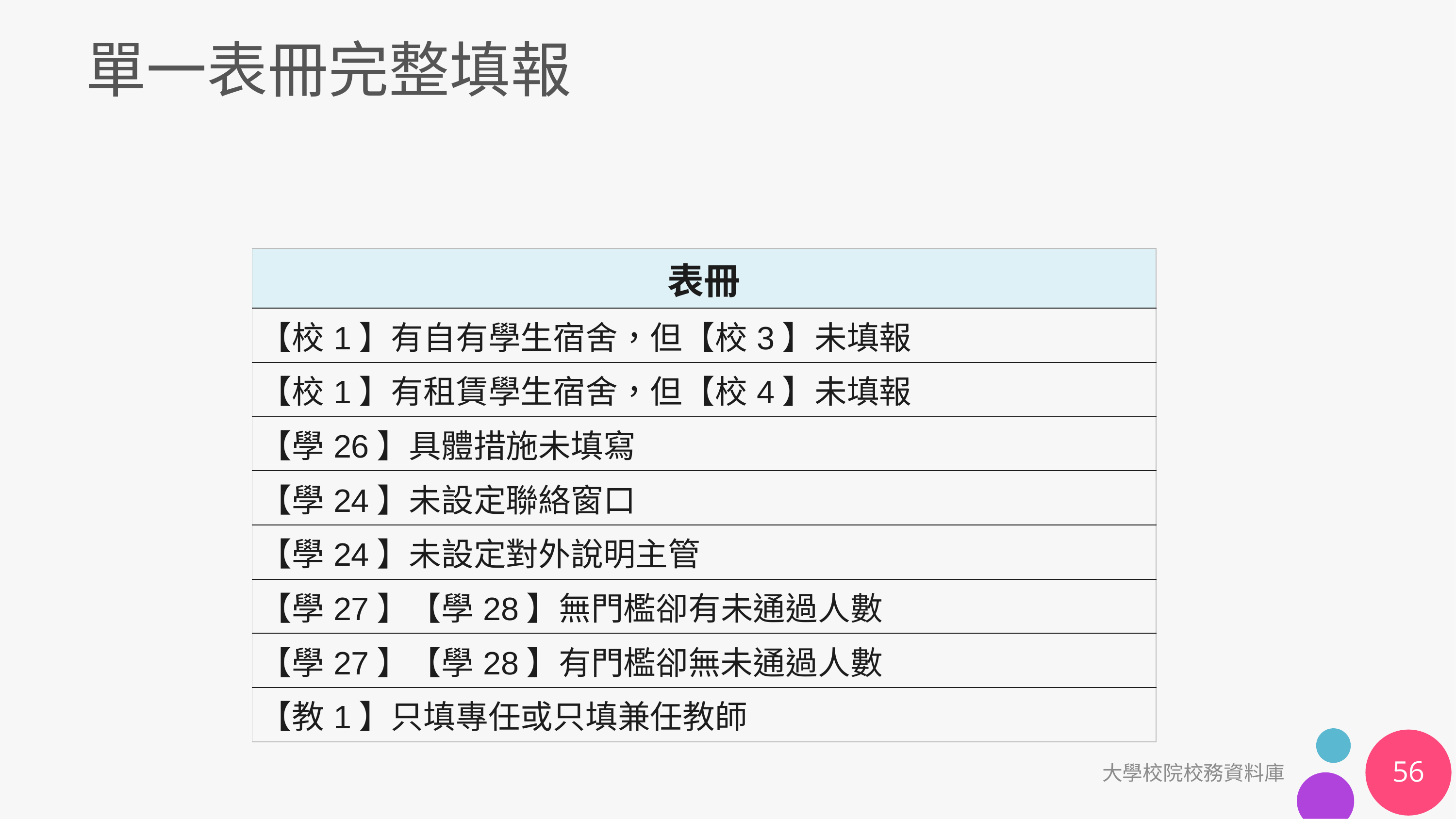

# 單一表冊完整填報
| 表冊 |
| --- |
| 【校1】有自有學生宿舍，但【校3】未填報 |
| 【校1】有租賃學生宿舍，但【校4】未填報 |
| 【學26】具體措施未填寫 |
| 【學24】未設定聯絡窗口 |
| 【學24】未設定對外說明主管 |
| 【學27】【學28】無門檻卻有未通過人數 |
| 【學27】【學28】有門檻卻無未通過人數 |
| 【教1】只填專任或只填兼任教師 |
56
大學校院校務資料庫